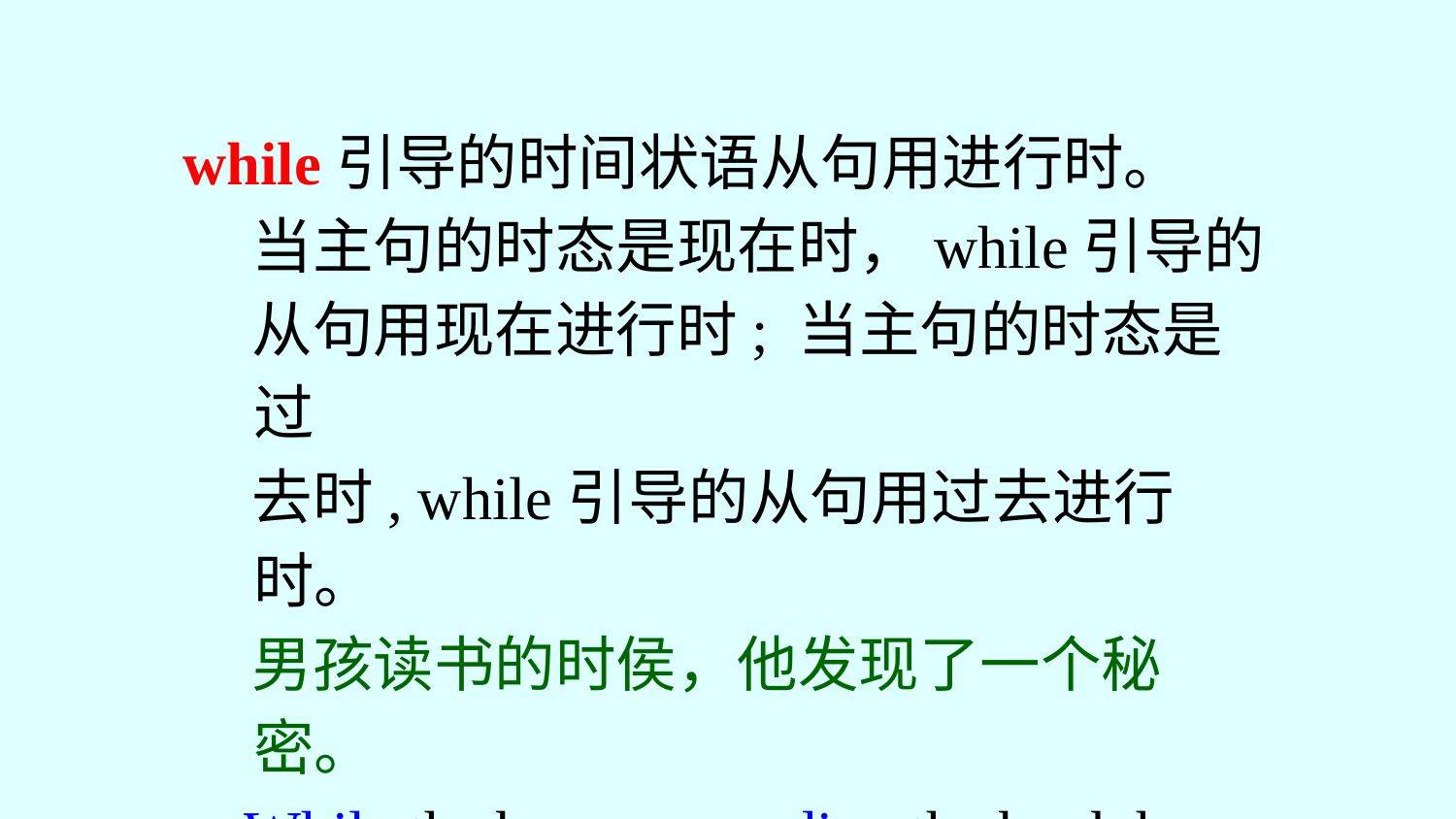

while引导的时间状语从句用进行时。
    当主句的时态是现在时，while引导的
    从句用现在进行时; 当主句的时态是过
    去时, while引导的从句用过去进行时。
    男孩读书的时侯，他发现了一个秘密。
    While the boy was reading the book he
    found a secret.